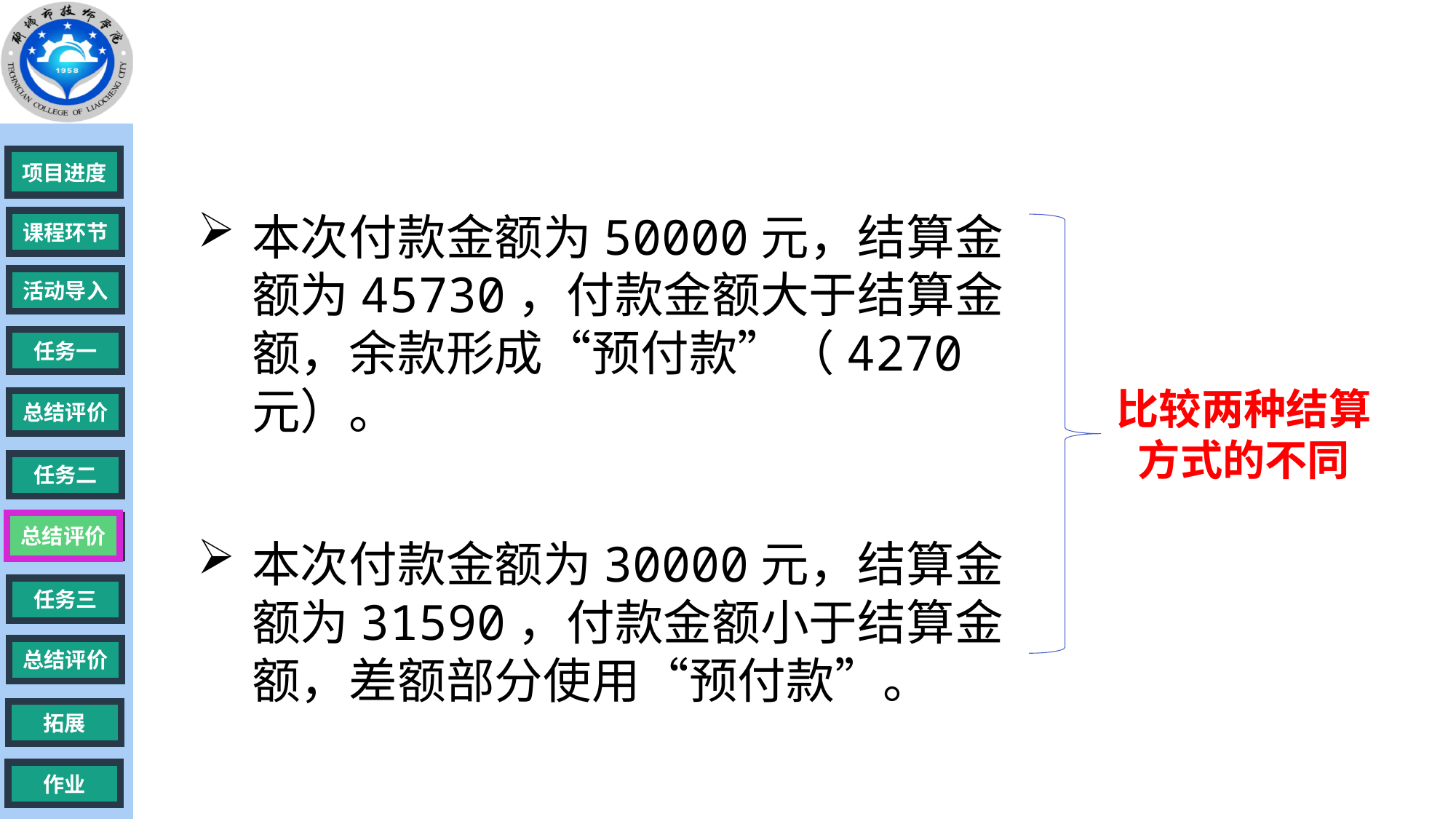

本次付款金额为50000元，结算金额为45730，付款金额大于结算金额，余款形成“预付款”（4270元）。

本次付款金额为30000元，结算金额为31590，付款金额小于结算金额，差额部分使用“预付款”。

比较两种结算方式的不同

总结评价